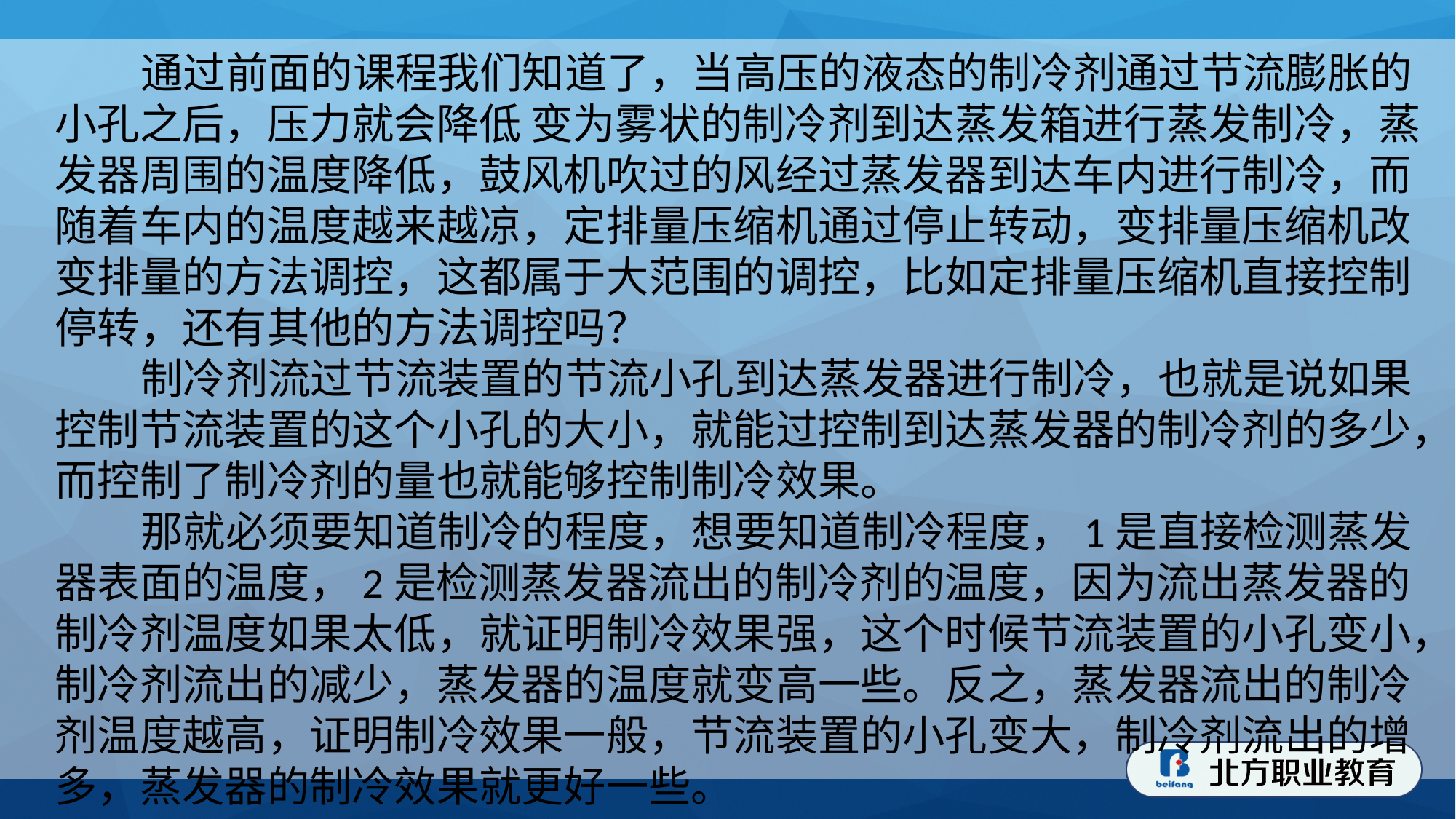

通过前面的课程我们知道了，当高压的液态的制冷剂通过节流膨胀的小孔之后，压力就会降低 变为雾状的制冷剂到达蒸发箱进行蒸发制冷，蒸发器周围的温度降低，鼓风机吹过的风经过蒸发器到达车内进行制冷，而随着车内的温度越来越凉，定排量压缩机通过停止转动，变排量压缩机改变排量的方法调控，这都属于大范围的调控，比如定排量压缩机直接控制停转，还有其他的方法调控吗？
        制冷剂流过节流装置的节流小孔到达蒸发器进行制冷，也就是说如果控制节流装置的这个小孔的大小，就能过控制到达蒸发器的制冷剂的多少，而控制了制冷剂的量也就能够控制制冷效果。
        那就必须要知道制冷的程度，想要知道制冷程度，1是直接检测蒸发器表面的温度，2是检测蒸发器流出的制冷剂的温度，因为流出蒸发器的制冷剂温度如果太低，就证明制冷效果强，这个时候节流装置的小孔变小，制冷剂流出的减少，蒸发器的温度就变高一些。反之，蒸发器流出的制冷剂温度越高，证明制冷效果一般，节流装置的小孔变大，制冷剂流出的增多，蒸发器的制冷效果就更好一些。